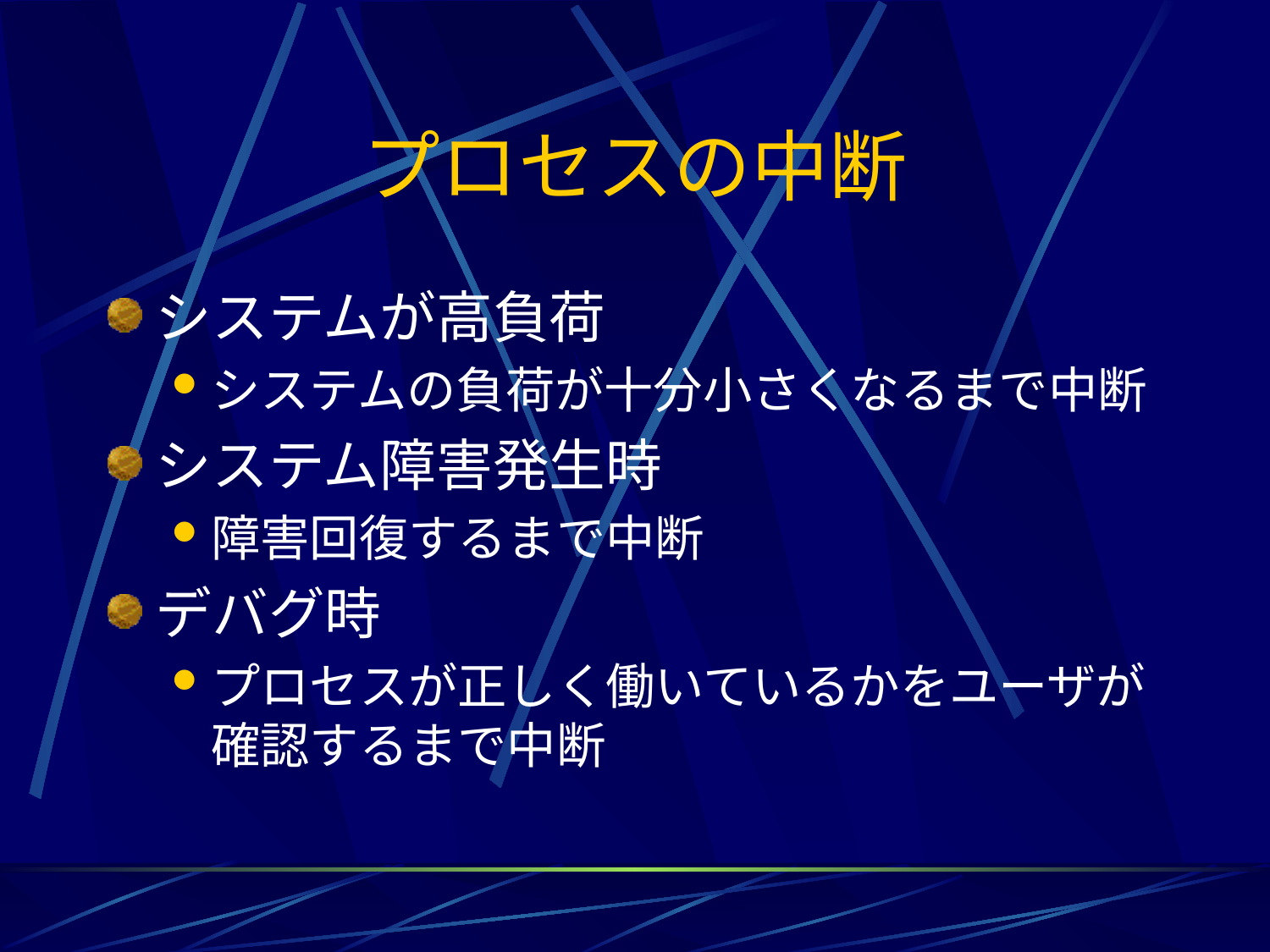

# プロセスの中断
システムが高負荷
システムの負荷が十分小さくなるまで中断
システム障害発生時
障害回復するまで中断
デバグ時
プロセスが正しく働いているかをユーザが確認するまで中断